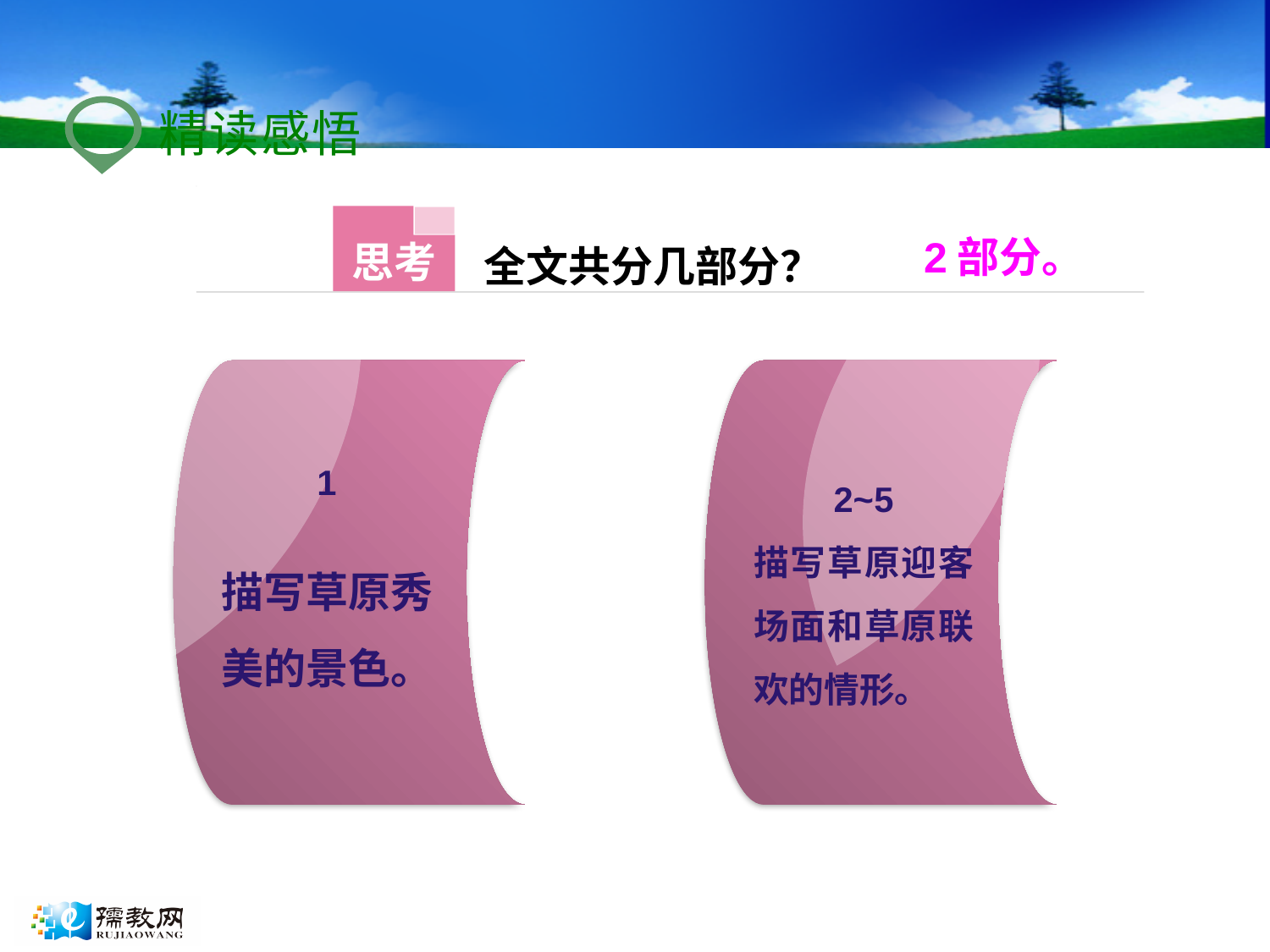

精读感悟

思考

全文共分几部分？
2部分。

1

描写草原秀美的景色。
2~5
描写草原迎客场面和草原联欢的情形。